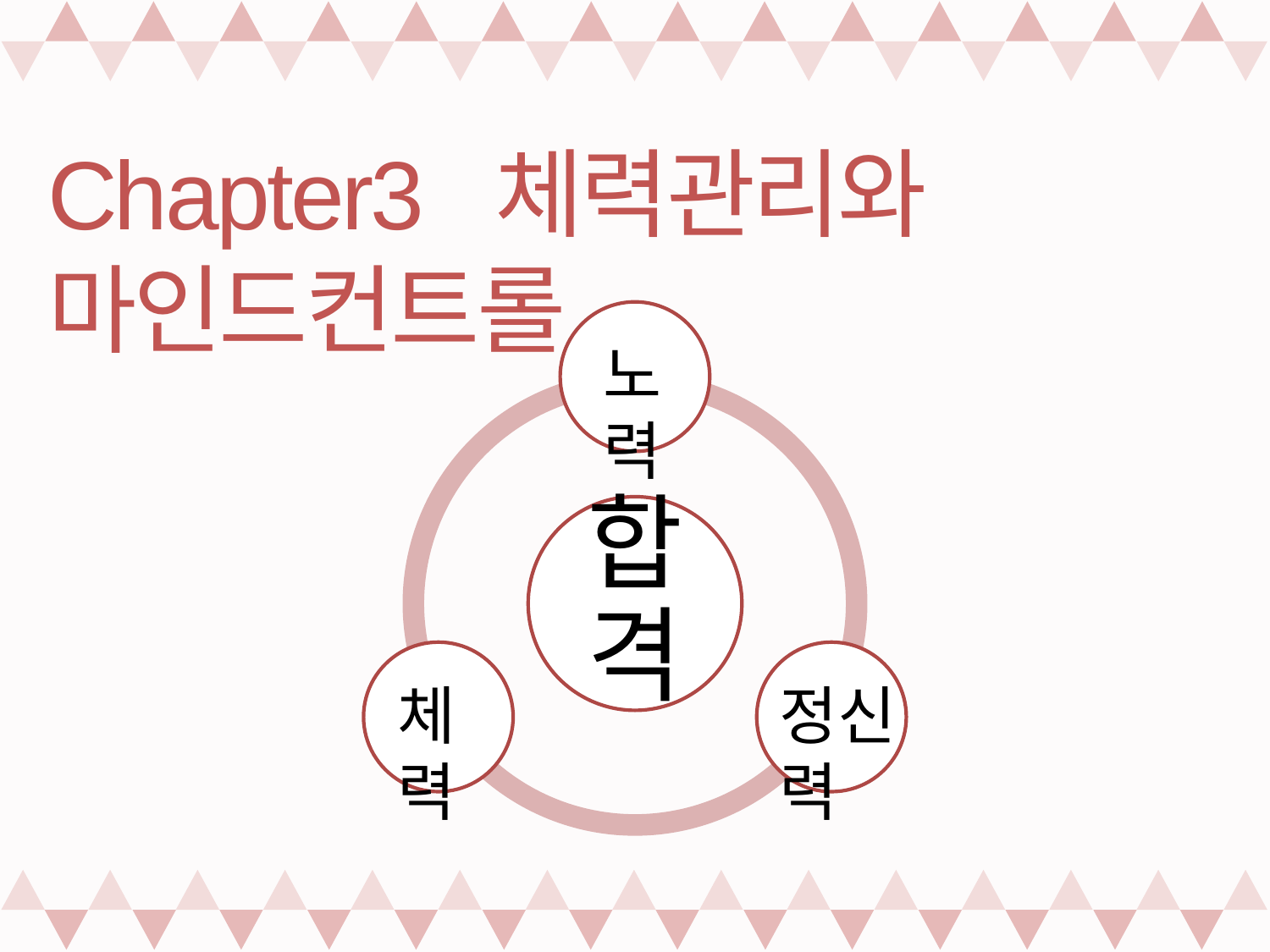

Chapter3  체력관리와 마인드컨트롤
합격

노력
체력
정신력